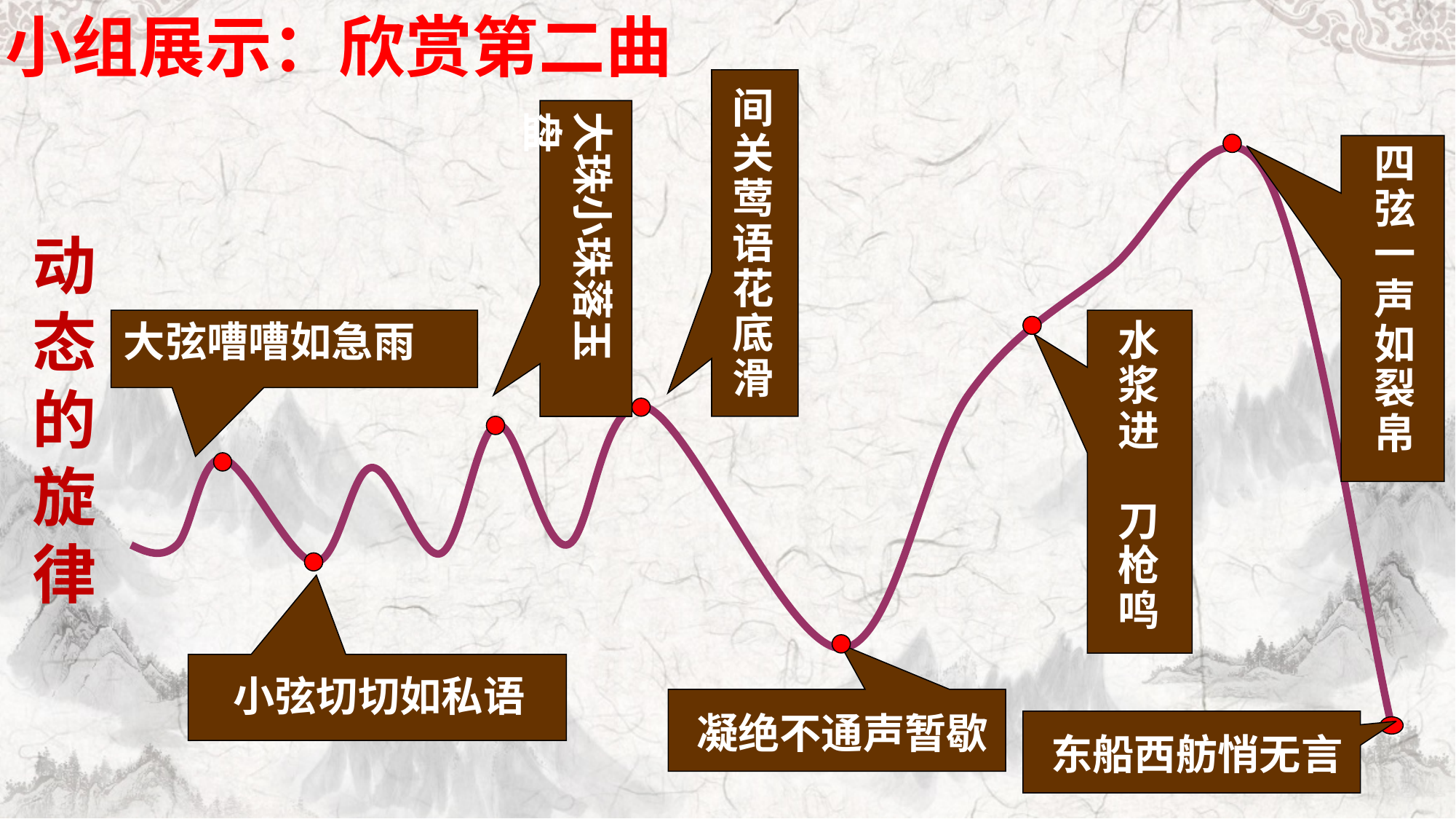

小组展示：欣赏第二曲

间关莺语花底滑

大珠小珠落玉盘

四弦一声如裂帛
动态的旋律

大弦嘈嘈如急雨
水浆进

刀枪鸣

小弦切切如私语

凝绝不通声暂歇

东船西舫悄无言